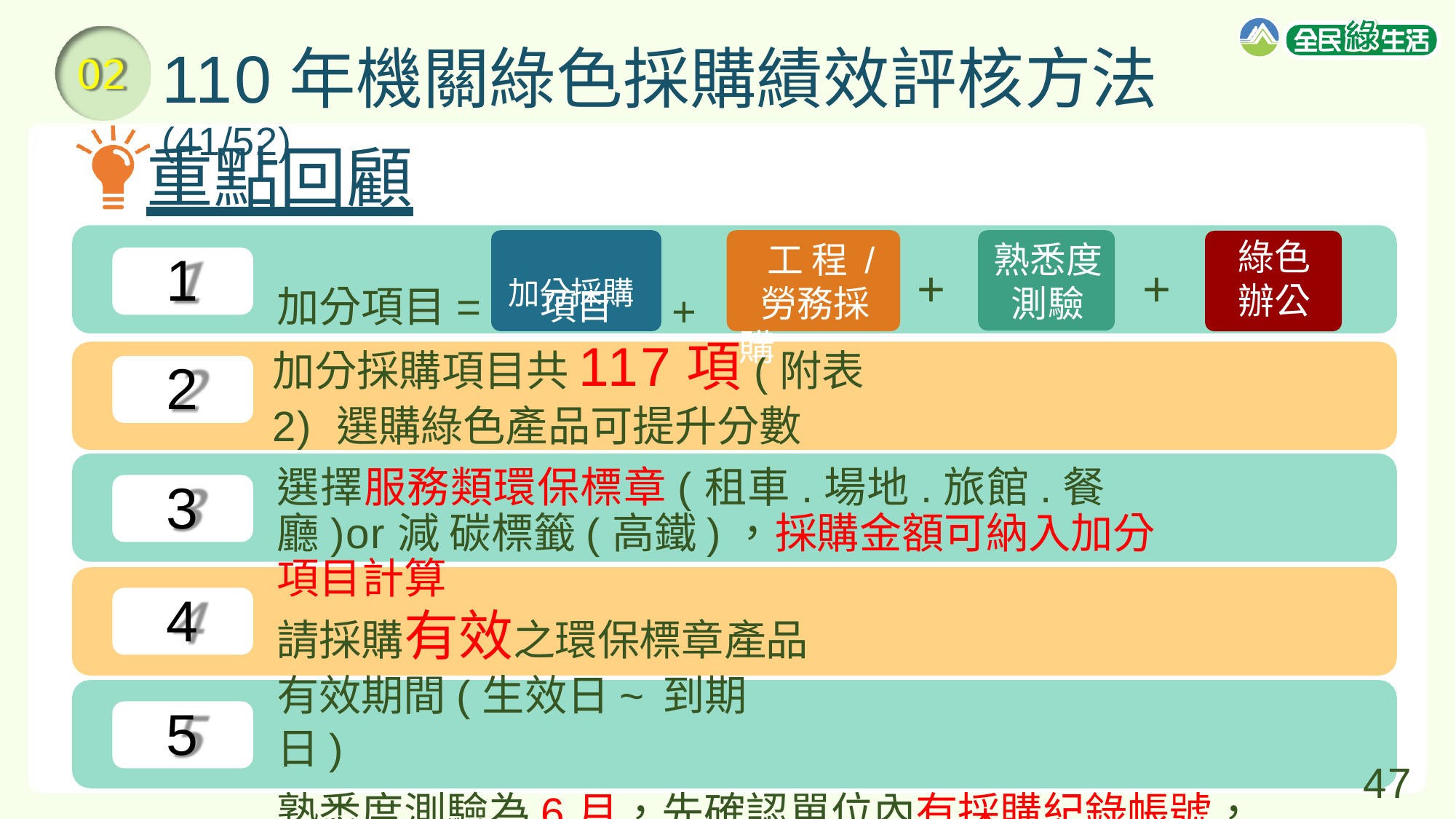

# 110年機關綠色採購績效評核方法(41/52)
02

重點回顧
1
2
3
4
5

綠色 辦公
工 程 /  勞務採購
熟悉度 測驗
加分項目=	加分採購	+
+
+
項目
加分採購項目共117項(附表2) 選購綠色產品可提升分數
選擇服務類環保標章(租車.場地.旅館.餐廳)or減 碳標籤(高鐵)，採購金額可納入加分項目計算
請採購有效之環保標章產品 有效期間(生效日~到期日)
熟悉度測驗為6月，先確認單位內有採購紀錄帳號， 並於「練習區」多次練習後再進行測驗

47